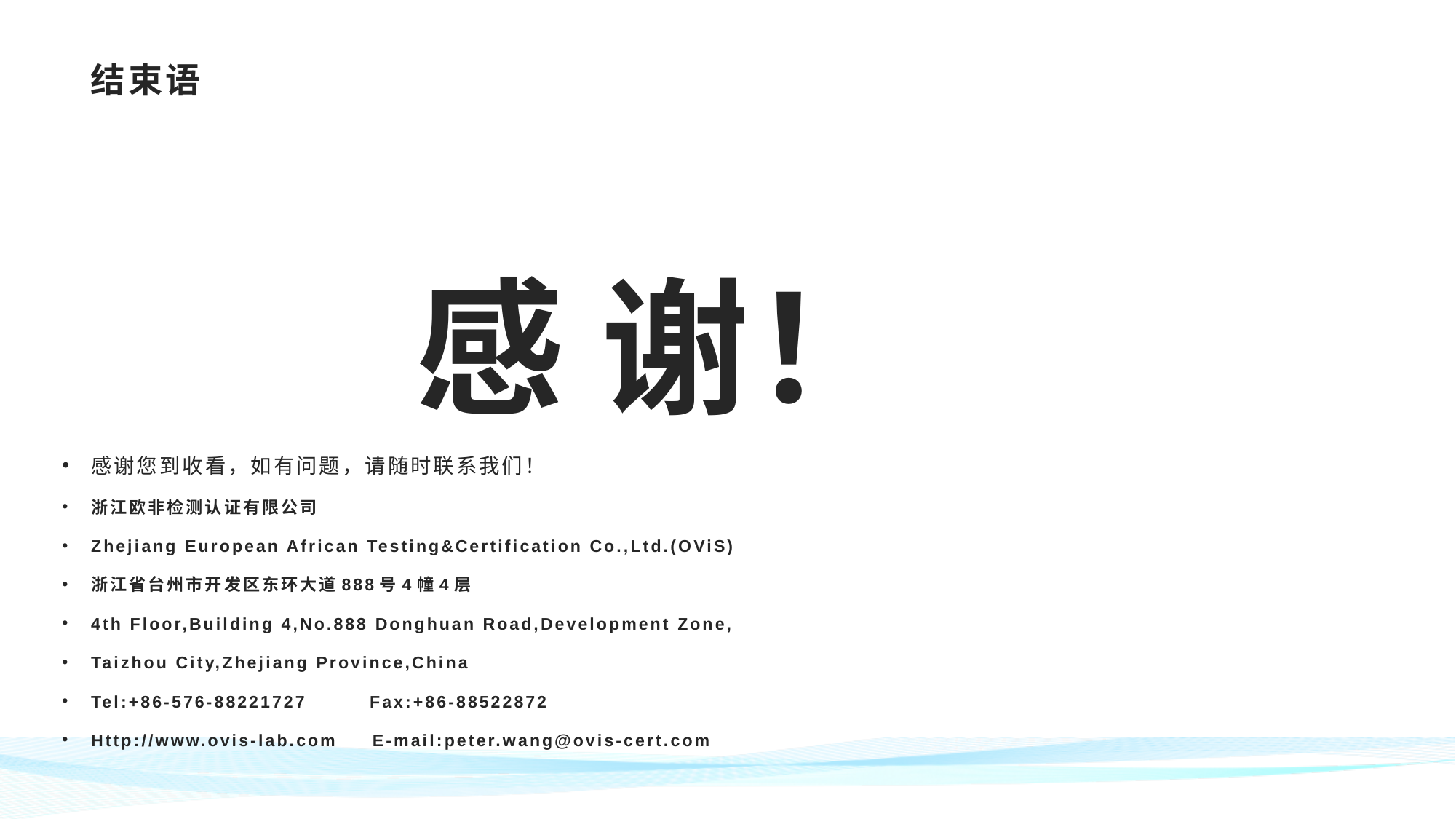

# 结束语

         感 谢！
感谢您到收看，如有问题，请随时联系我们！
浙江欧非检测认证有限公司
Zhejiang European African Testing&Certification Co.,Ltd.(OViS)
浙江省台州市开发区东环大道888号4幢4层
4th Floor,Building 4,No.888 Donghuan Road,Development Zone,
Taizhou City,Zhejiang Province,China
Tel:+86-576-88221727         Fax:+86-88522872
Http://www.ovis-lab.com     E-mail:peter.wang@ovis-cert.com